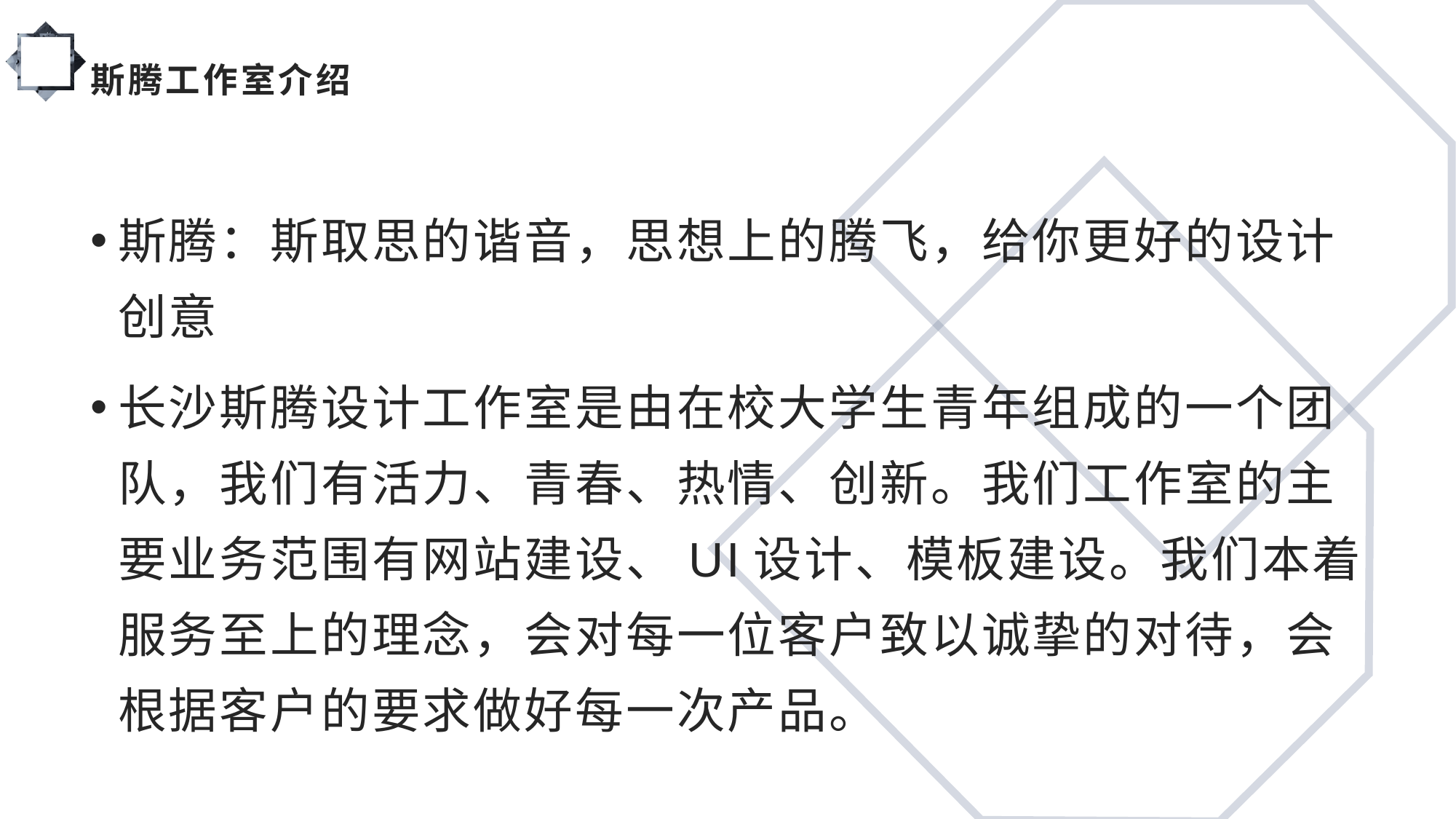

# 斯腾工作室介绍

斯腾：斯取思的谐音，思想上的腾飞，给你更好的设计创意
长沙斯腾设计工作室是由在校大学生青年组成的一个团队，我们有活力、青春、热情、创新。我们工作室的主要业务范围有网站建设、UI设计、模板建设。我们本着服务至上的理念，会对每一位客户致以诚挚的对待，会根据客户的要求做好每一次产品。